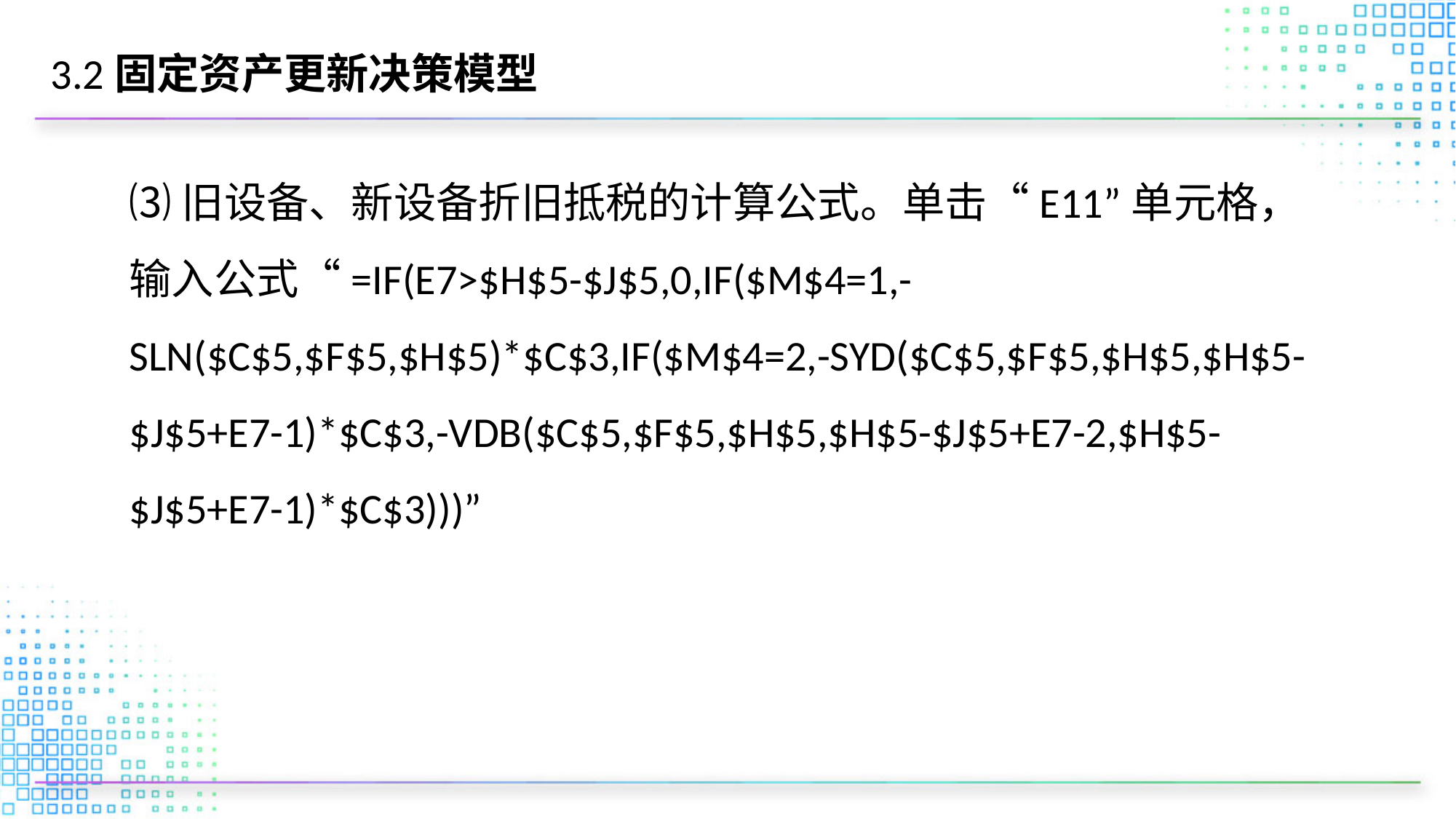

# 3.2固定资产更新决策模型
⑶旧设备、新设备折旧抵税的计算公式。单击“E11”单元格，输入公式“=IF(E7>$H$5-$J$5,0,IF($M$4=1,-SLN($C$5,$F$5,$H$5)*$C$3,IF($M$4=2,-SYD($C$5,$F$5,$H$5,$H$5-$J$5+E7-1)*$C$3,-VDB($C$5,$F$5,$H$5,$H$5-$J$5+E7-2,$H$5-$J$5+E7-1)*$C$3)))”